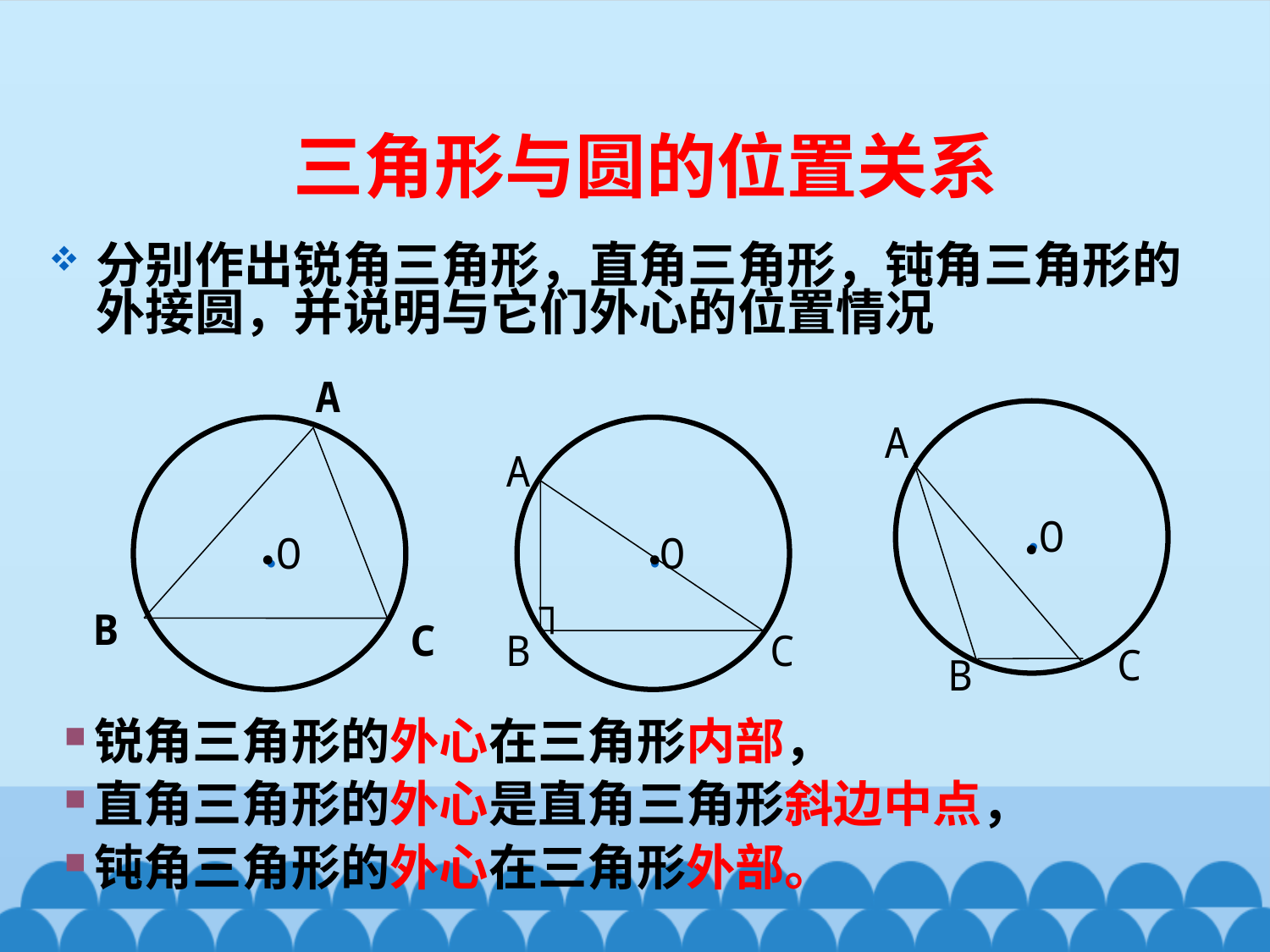

三角形与圆的位置关系
分别作出锐角三角形，直角三角形，钝角三角形的外接圆，并说明与它们外心的位置情况
A

B
C

●O
A

C
B

●O

●O
A

┐
B
C
·
·
·
锐角三角形的外心在三角形内部，
直角三角形的外心是直角三角形斜边中点，
钝角三角形的外心在三角形外部。